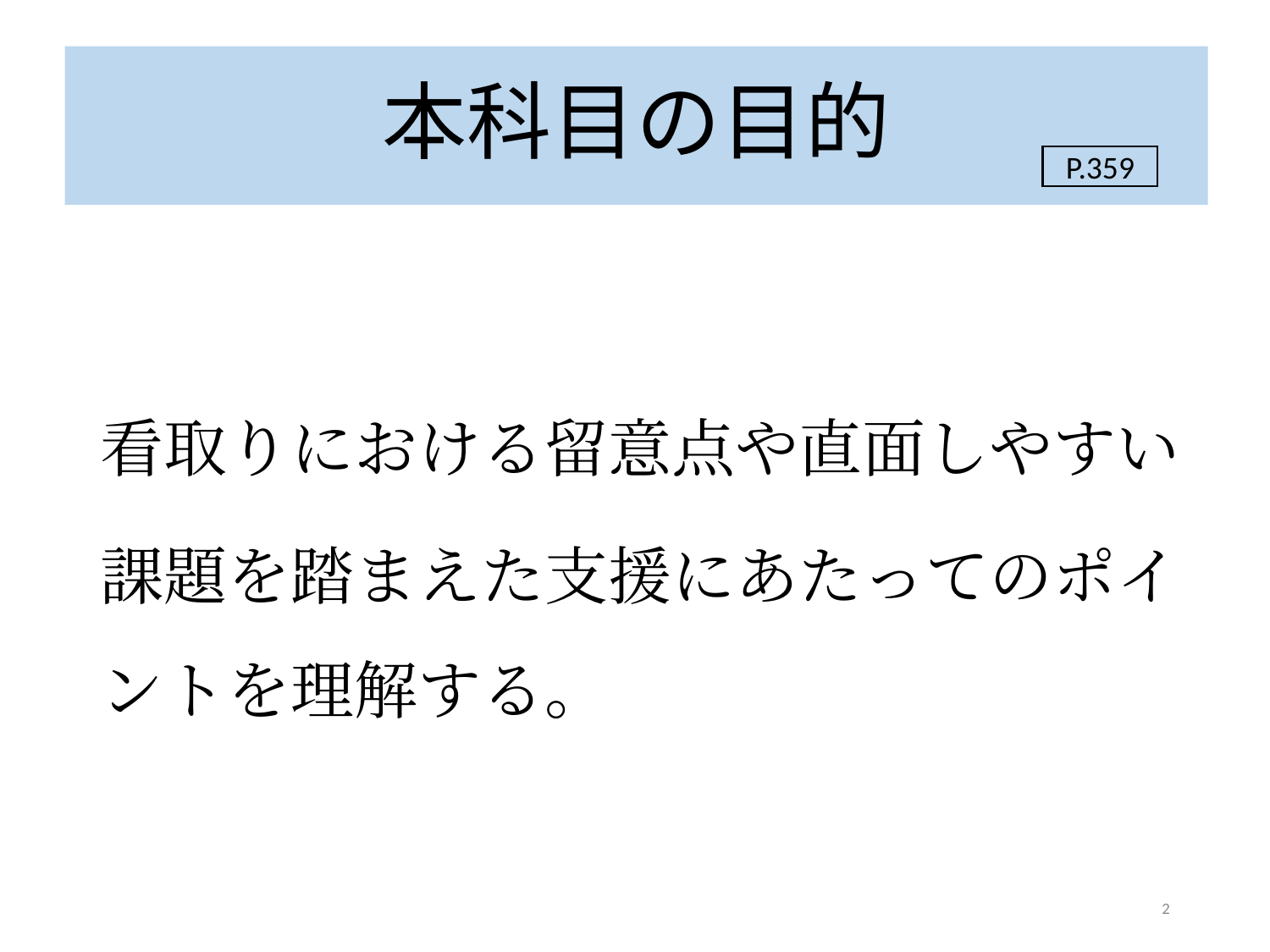

# 本科目の目的
P.359

看取りにおける留意点や直面しやすい
課題を踏まえた支援にあたってのポイントを理解する。
2